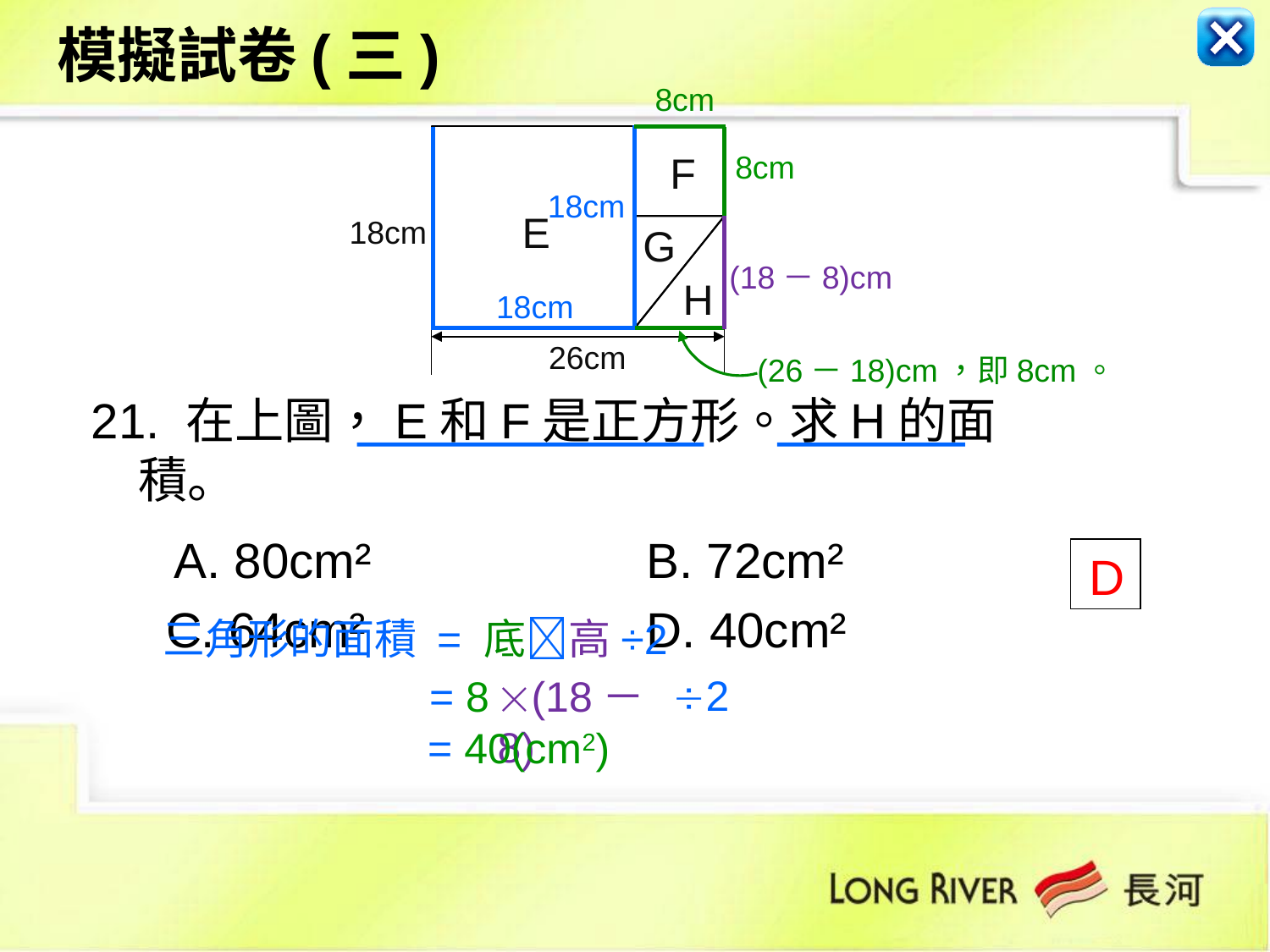

模擬試卷(三)
8cm

18cm
26cm
F
E
G
H
8cm

18cm

(18－8)cm

18cm

(26－18)cm，即8cm。
  21. 在上圖，E和F是正方形。求H的面積。
        A. 80cm²			B. 72cm²
	  C. 64cm²			D. 40cm²

D
三角形的面積 = 底×高÷2
÷2
×(18－8)
= 8
= 40(cm2)